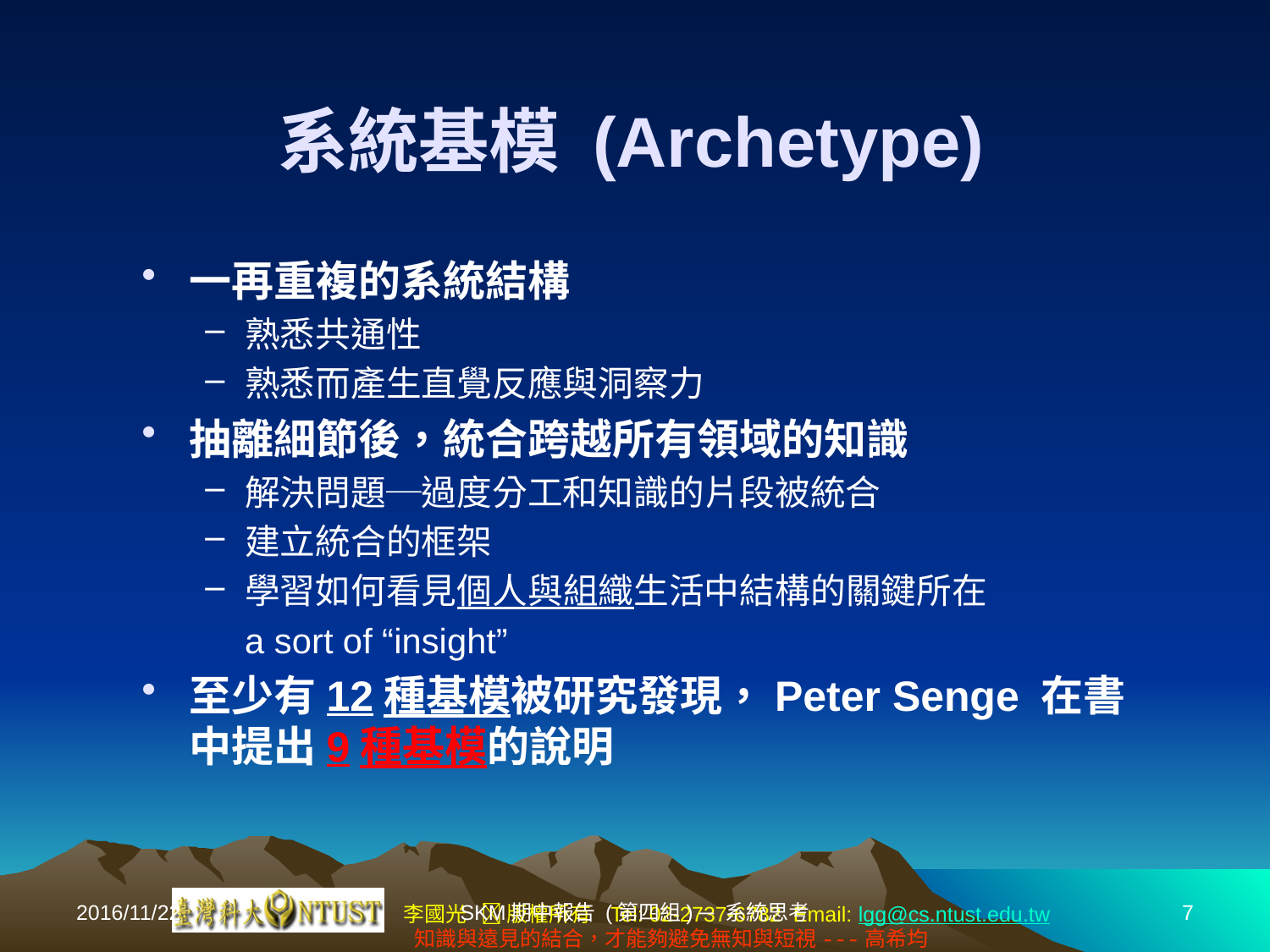

# 系統基模 (Archetype)
一再重複的系統結構
熟悉共通性
熟悉而產生直覺反應與洞察力
抽離細節後，統合跨越所有領域的知識
解決問題─過度分工和知識的片段被統合
建立統合的框架
學習如何看見個人與組織生活中結構的關鍵所在
	a sort of “insight”
至少有12種基模被研究發現，Peter Senge 在書中提出9種基模的說明

2016/11/22
SKM期中報告 (第四組) ─ 系統思考
7